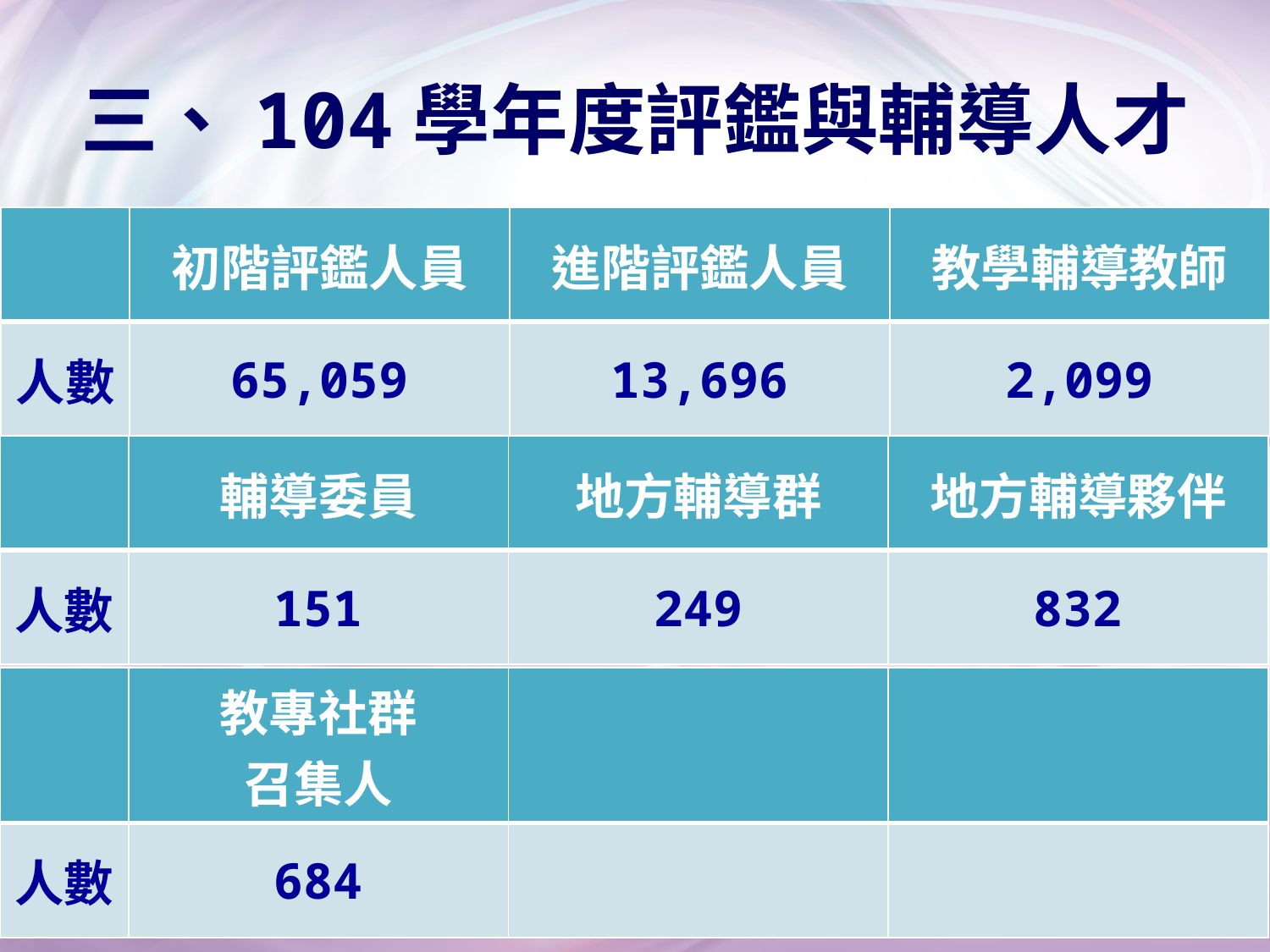

# 三、104學年度評鑑與輔導人才
|  | 初階評鑑人員 | 進階評鑑人員 | 教學輔導教師 |
| --- | --- | --- | --- |
| 人數 | 65,059 | 13,696 | 2,099 |
|  | 輔導委員 | 地方輔導群 | 地方輔導夥伴 |
| --- | --- | --- | --- |
| 人數 | 151 | 249 | 832 |
|  | 教專社群 召集人 |  |  |
| --- | --- | --- | --- |
| 人數 | 684 |  |  |
56